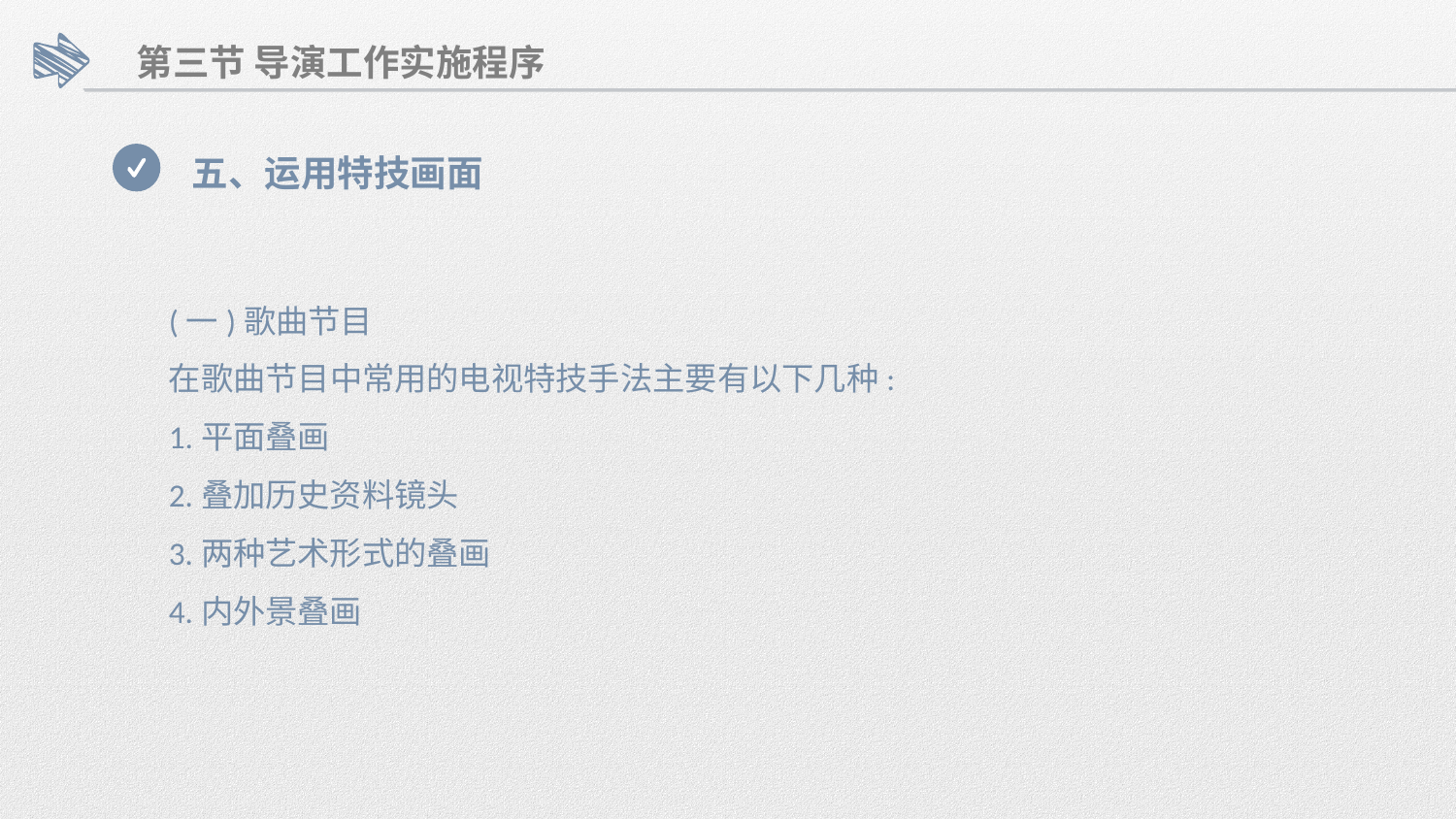

第三节 导演工作实施程序
五、运用特技画面

(一)歌曲节目
在歌曲节目中常用的电视特技手法主要有以下几种:
1.平面叠画
2.叠加历史资料镜头
3.两种艺术形式的叠画
4.内外景叠画